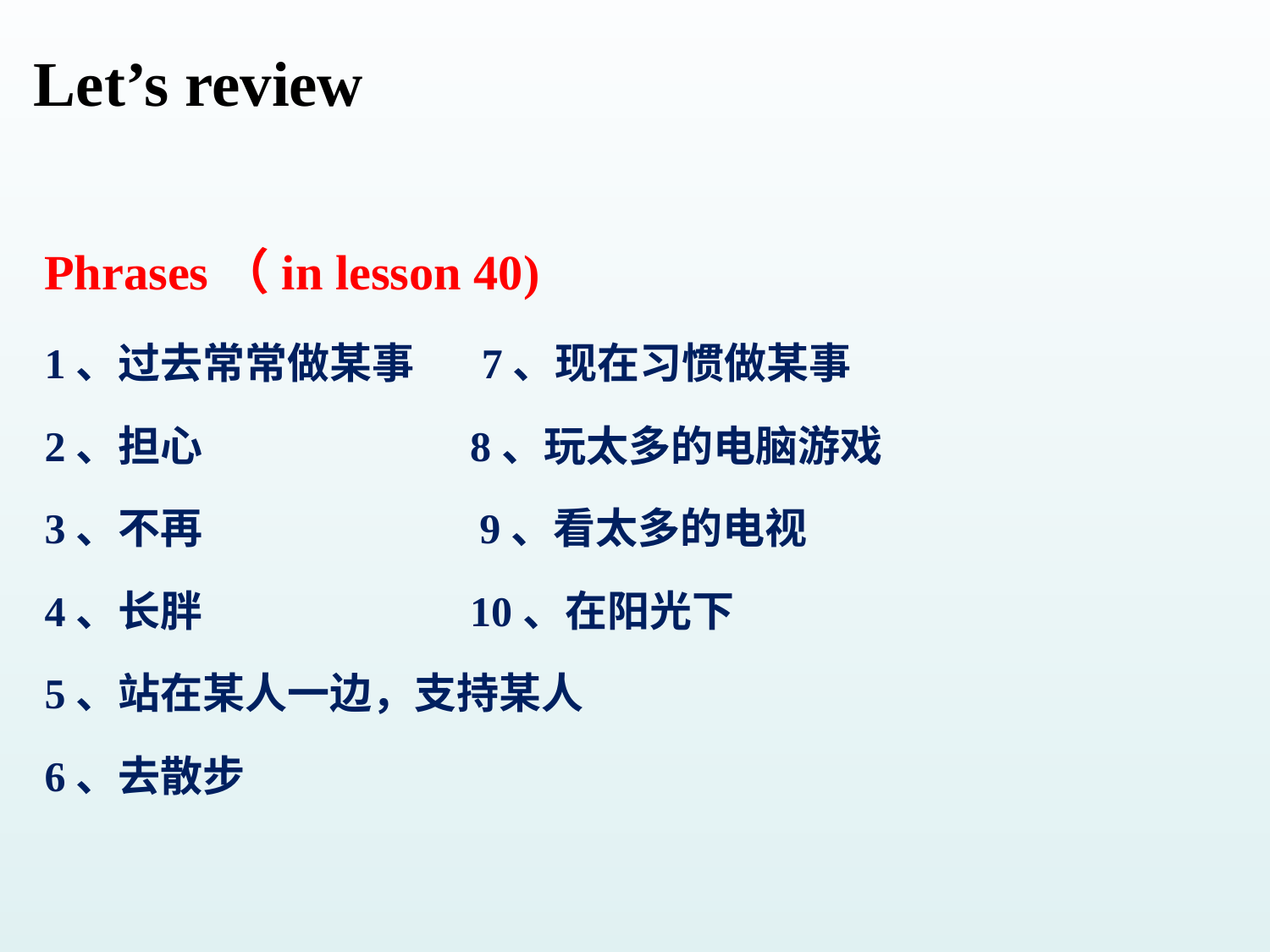

Let’s review
Phrases（in lesson 40)
1、过去常常做某事      7、现在习惯做某事
2、担心                           8、玩太多的电脑游戏
3、不再                            9、看太多的电视
4、长胖                           10、在阳光下
5、站在某人一边，支持某人
6、去散步